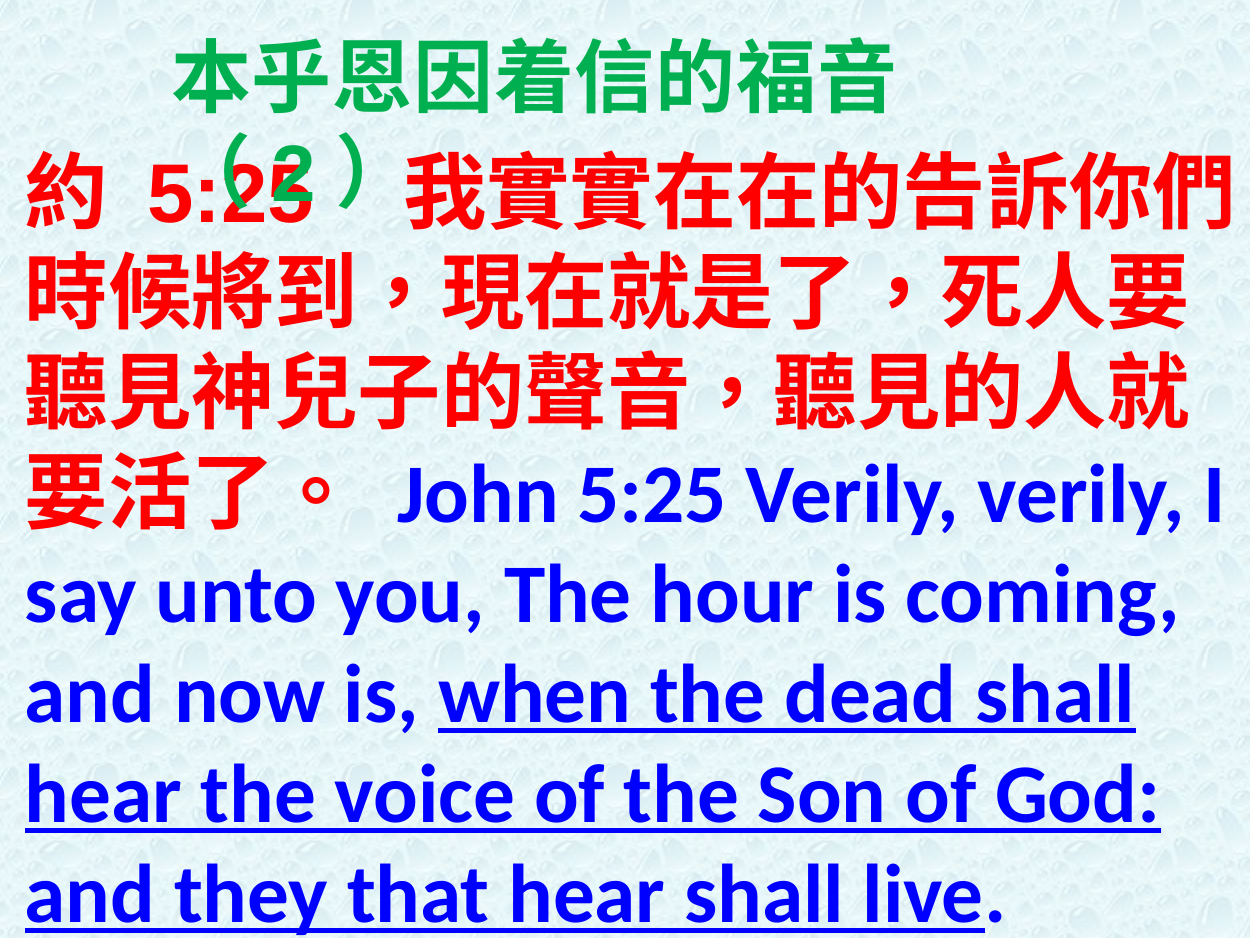

本乎恩因着信的福音（2）
約 5:25   我實實在在的告訴你們，時候將到，現在就是了，死人要聽見神兒子的聲音，聽見的人就要活了。 John 5:25 Verily, verily, I say unto you, The hour is coming, and now is, when the dead shall hear the voice of the Son of God: and they that hear shall live.